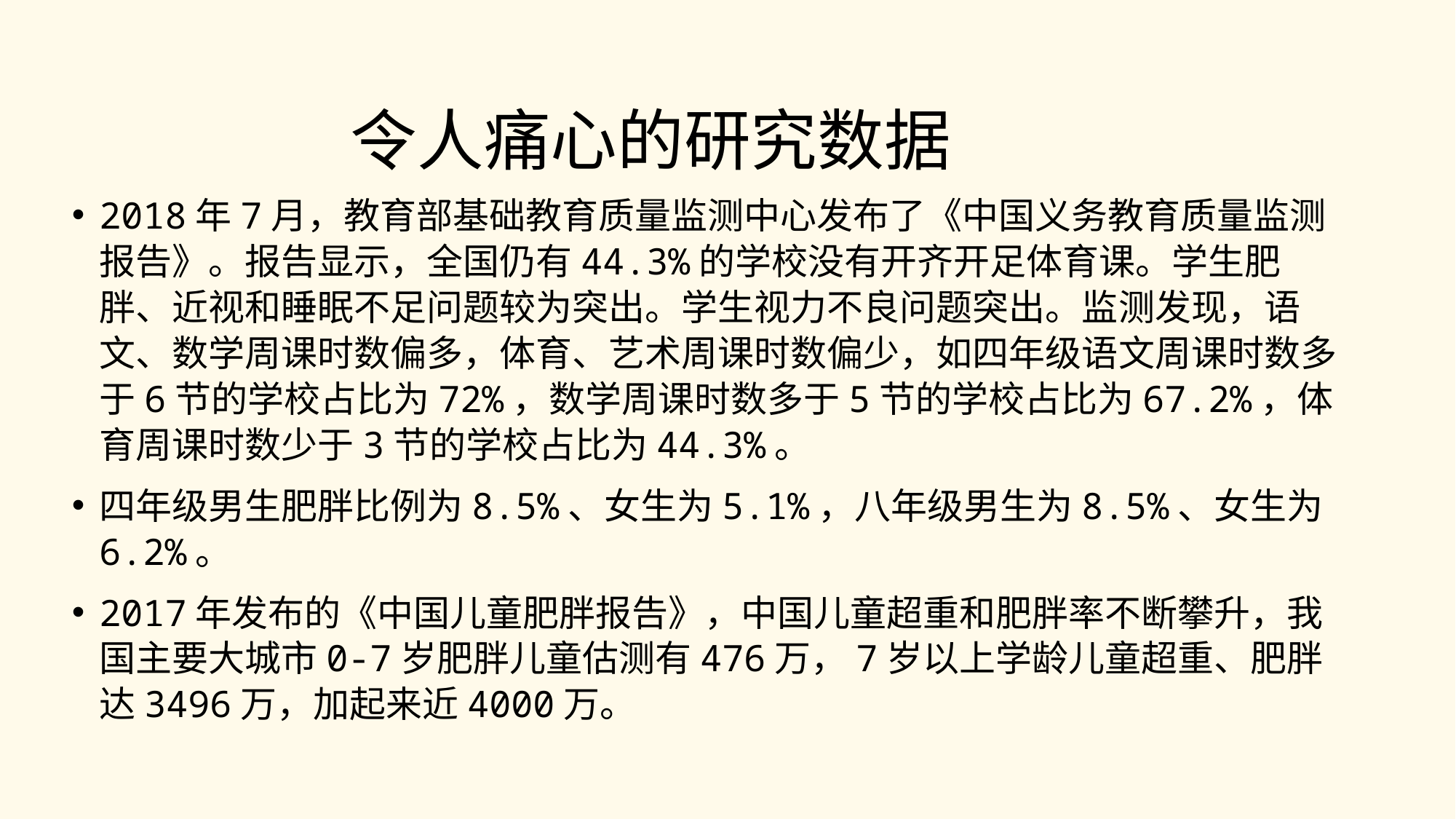

# 令人痛心的研究数据
2018年7月，教育部基础教育质量监测中心发布了《中国义务教育质量监测报告》。报告显示，全国仍有44.3%的学校没有开齐开足体育课。学生肥胖、近视和睡眠不足问题较为突出。学生视力不良问题突出。监测发现，语文、数学周课时数偏多，体育、艺术周课时数偏少，如四年级语文周课时数多于6节的学校占比为72%，数学周课时数多于5节的学校占比为67.2%，体育周课时数少于3节的学校占比为44.3%。
四年级男生肥胖比例为8.5%、女生为5.1%，八年级男生为8.5%、女生为6.2%。
2017年发布的《中国儿童肥胖报告》，中国儿童超重和肥胖率不断攀升，我国主要大城市0-7岁肥胖儿童估测有476万，7岁以上学龄儿童超重、肥胖达3496万，加起来近4000万。